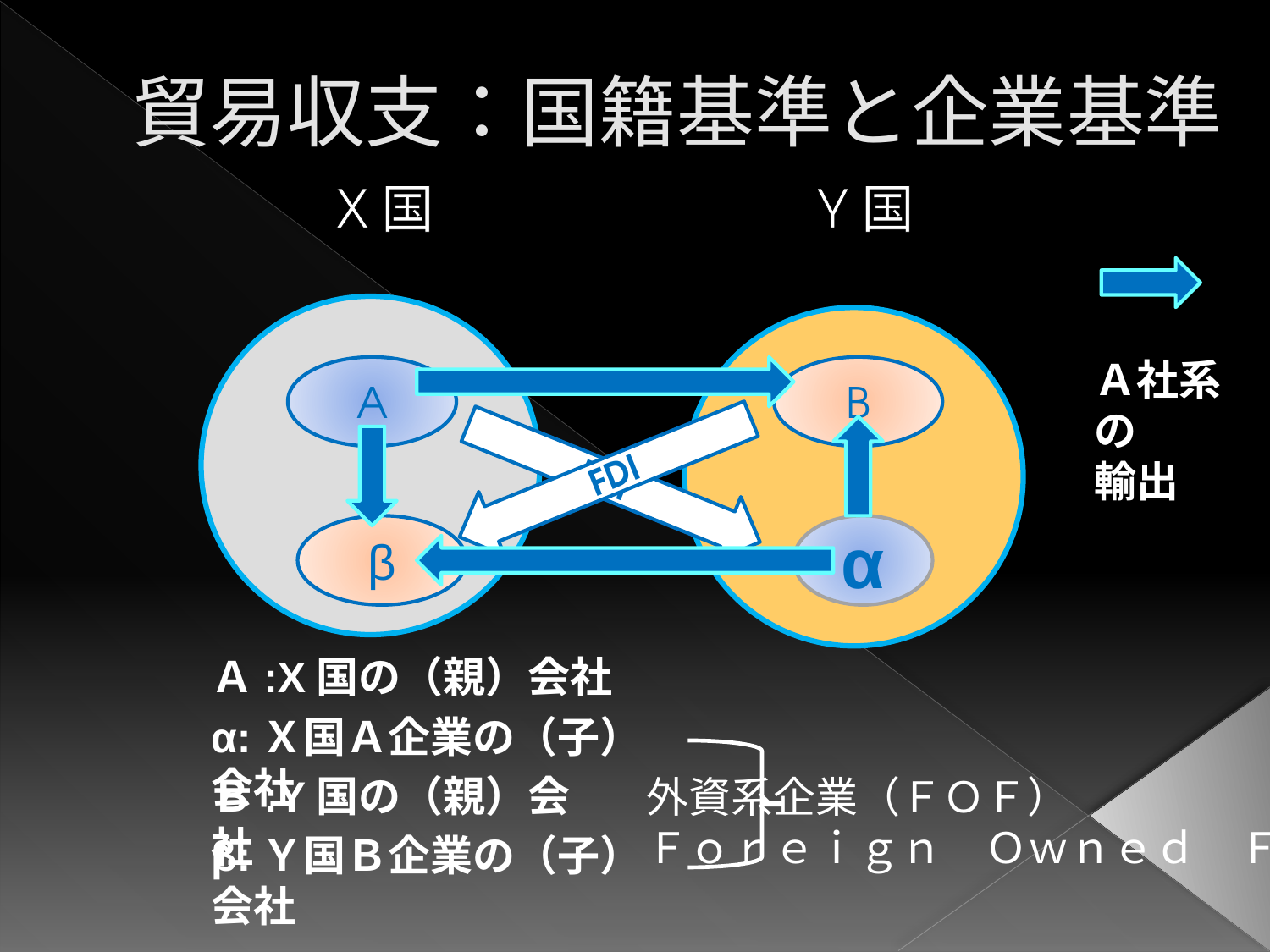

# 貿易収支：国籍基準と企業基準
　　　　X国　　　　　　　Y国

Ａ社系の
輸出
A
B

FDI
FDI

β
α

Ａ:X国の（親）会社
α:Ｘ国Ａ企業の（子）会社

Ｂ:Y国の（親）会社
外資系企業（ＦＯＦ）
Ｆｏｒｅｉｇｎ　Ｏｗｎｅｄ　Ｆｉｒｍ

β:Ｙ国Ｂ企業の（子）会社